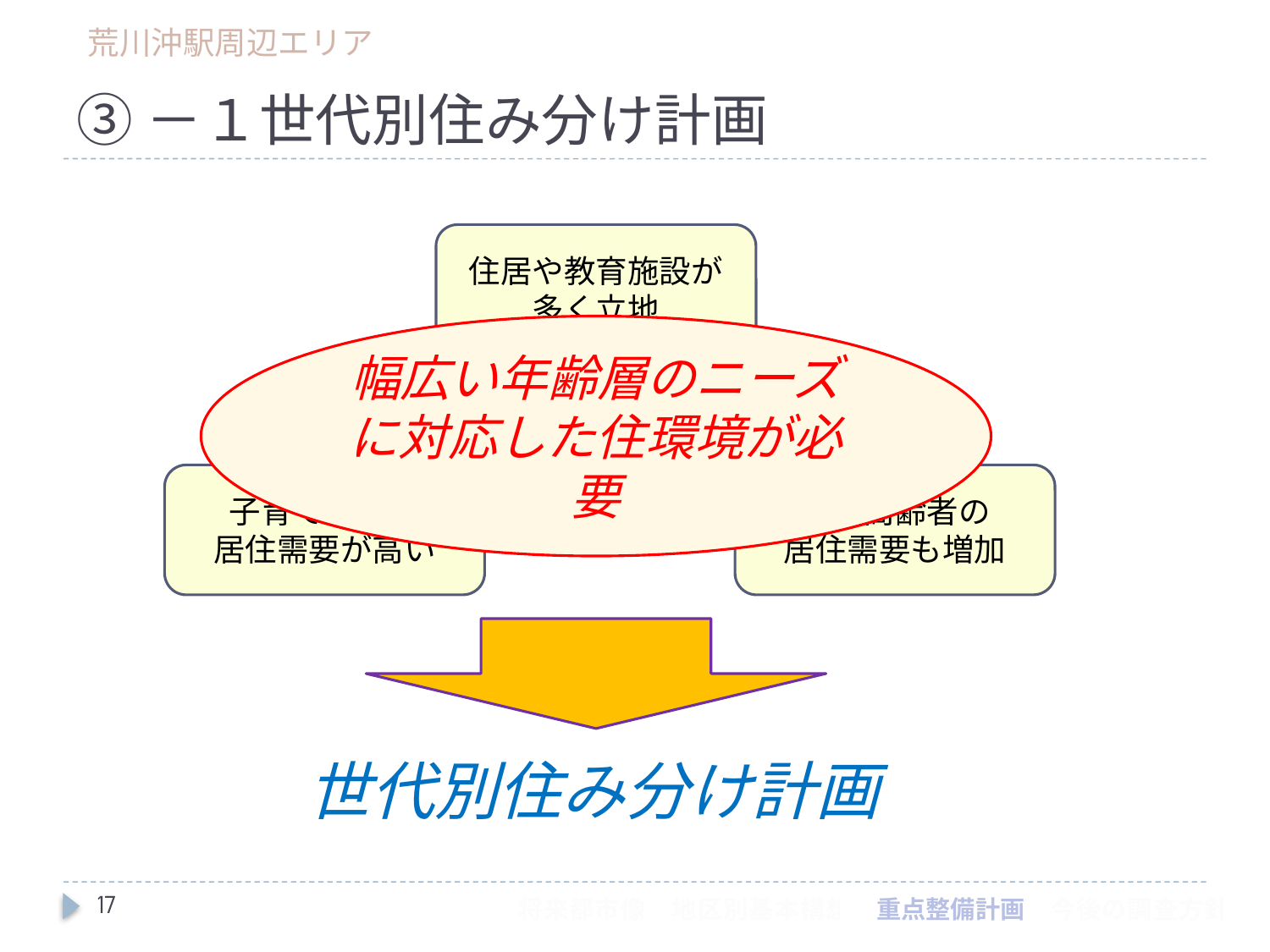

荒川沖駅周辺エリア
# ③－１世代別住み分け計画

住居や教育施設が多く立地
幅広い年齢層のニーズに対応した住環境が必要
子育て世代の
居住需要が高い
今後高齢者の
居住需要も増加

世代別住み分け計画
17
将来都市像　地区別基本構想　重点整備計画　今後の調査方針